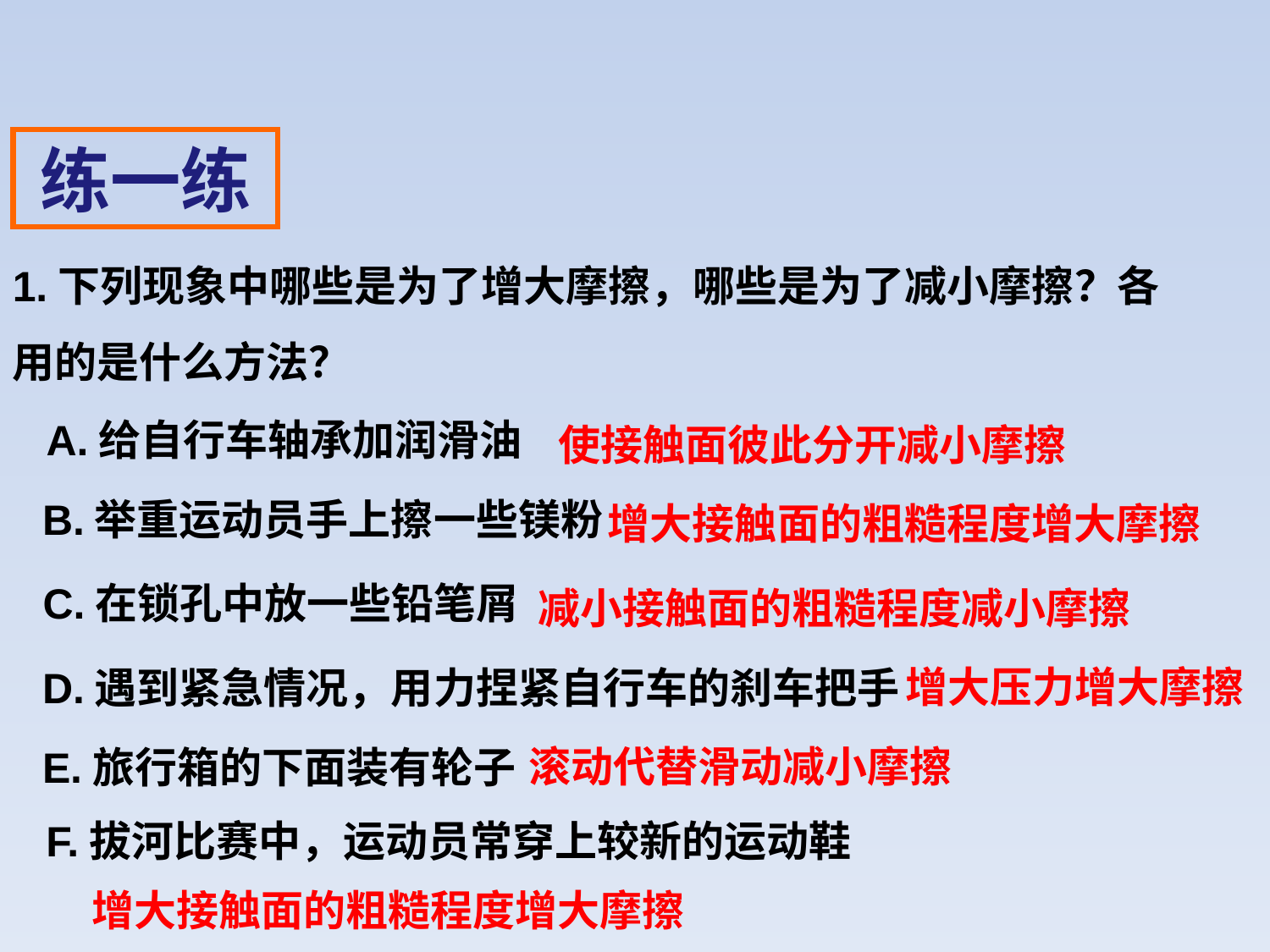

练一练
1.下列现象中哪些是为了增大摩擦，哪些是为了减小摩擦？各用的是什么方法？
A.给自行车轴承加润滑油
使接触面彼此分开减小摩擦
B.举重运动员手上擦一些镁粉
增大接触面的粗糙程度增大摩擦
C.在锁孔中放一些铅笔屑
减小接触面的粗糙程度减小摩擦
增大压力增大摩擦
D.遇到紧急情况，用力捏紧自行车的刹车把手
滚动代替滑动减小摩擦
E.旅行箱的下面装有轮子
F.拔河比赛中，运动员常穿上较新的运动鞋
增大接触面的粗糙程度增大摩擦